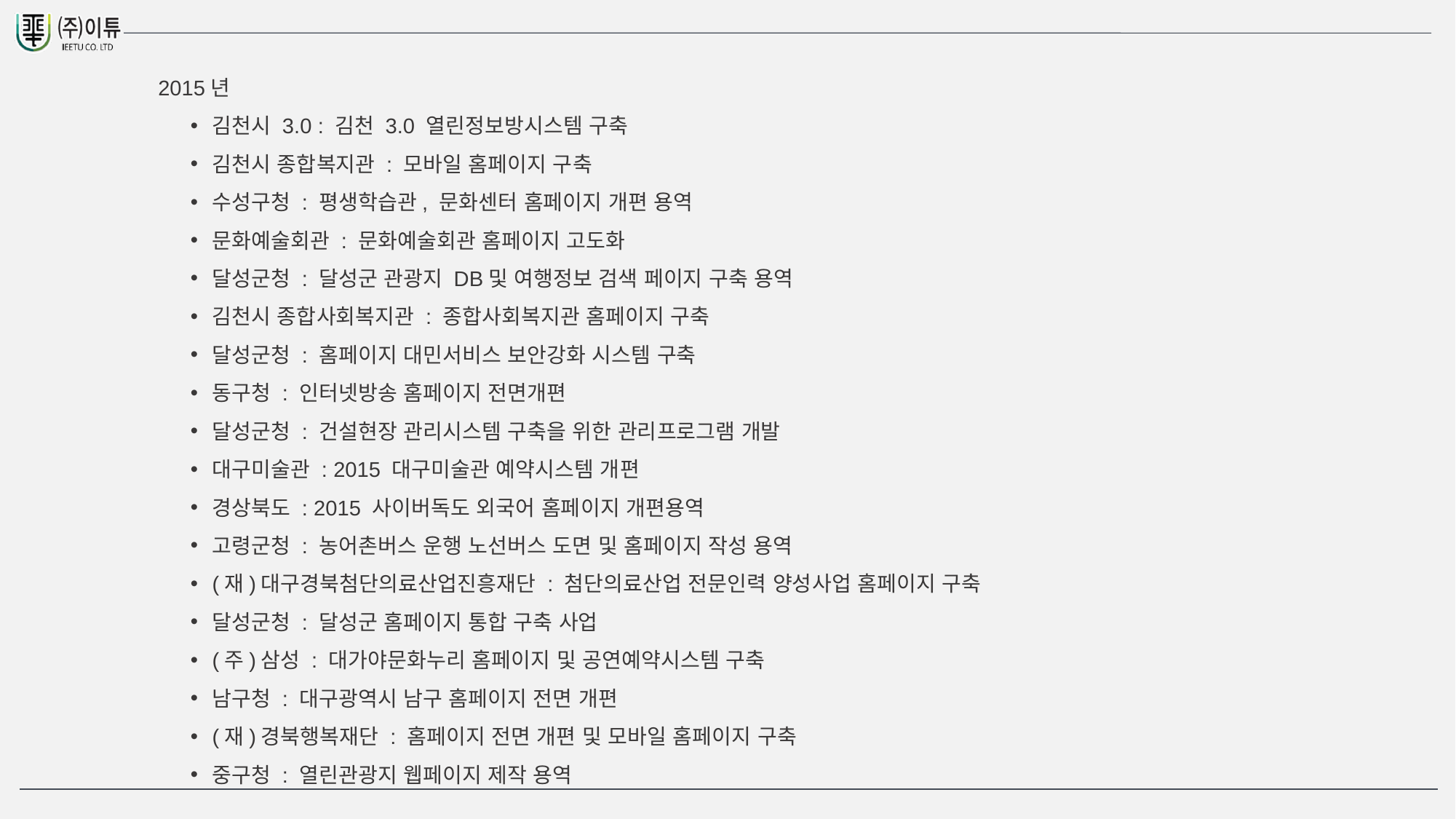

2015년
김천시 3.0 : 김천 3.0 열린정보방시스템 구축
김천시 종합복지관 : 모바일 홈페이지 구축
수성구청 : 평생학습관, 문화센터 홈페이지 개편 용역
문화예술회관 : 문화예술회관 홈페이지 고도화
달성군청 : 달성군 관광지 DB및 여행정보 검색 페이지 구축 용역
김천시 종합사회복지관 : 종합사회복지관 홈페이지 구축
달성군청 : 홈페이지 대민서비스 보안강화 시스템 구축
동구청 : 인터넷방송 홈페이지 전면개편
달성군청 : 건설현장 관리시스템 구축을 위한 관리프로그램 개발
대구미술관 : 2015 대구미술관 예약시스템 개편
경상북도 : 2015 사이버독도 외국어 홈페이지 개편용역
고령군청 : 농어촌버스 운행 노선버스 도면 및 홈페이지 작성 용역
(재)대구경북첨단의료산업진흥재단 : 첨단의료산업 전문인력 양성사업 홈페이지 구축
달성군청 : 달성군 홈페이지 통합 구축 사업
(주)삼성 : 대가야문화누리 홈페이지 및 공연예약시스템 구축
남구청 : 대구광역시 남구 홈페이지 전면 개편
(재)경북행복재단 : 홈페이지 전면 개편 및 모바일 홈페이지 구축
중구청 : 열린관광지 웹페이지 제작 용역